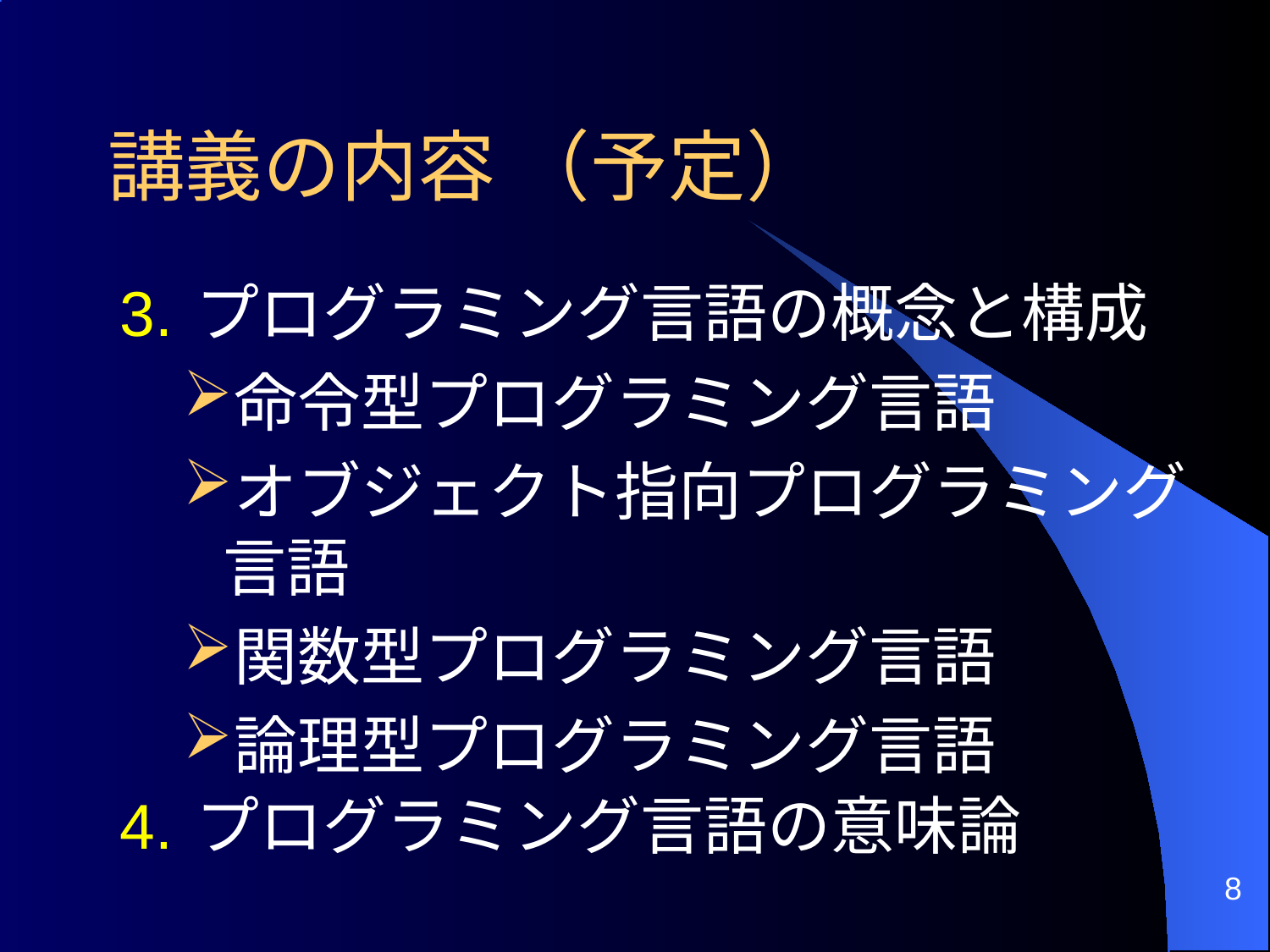

講義の内容 （予定）
プログラミング言語の概念と構成
命令型プログラミング言語
オブジェクト指向プログラミング言語
関数型プログラミング言語
論理型プログラミング言語
プログラミング言語の意味論
8